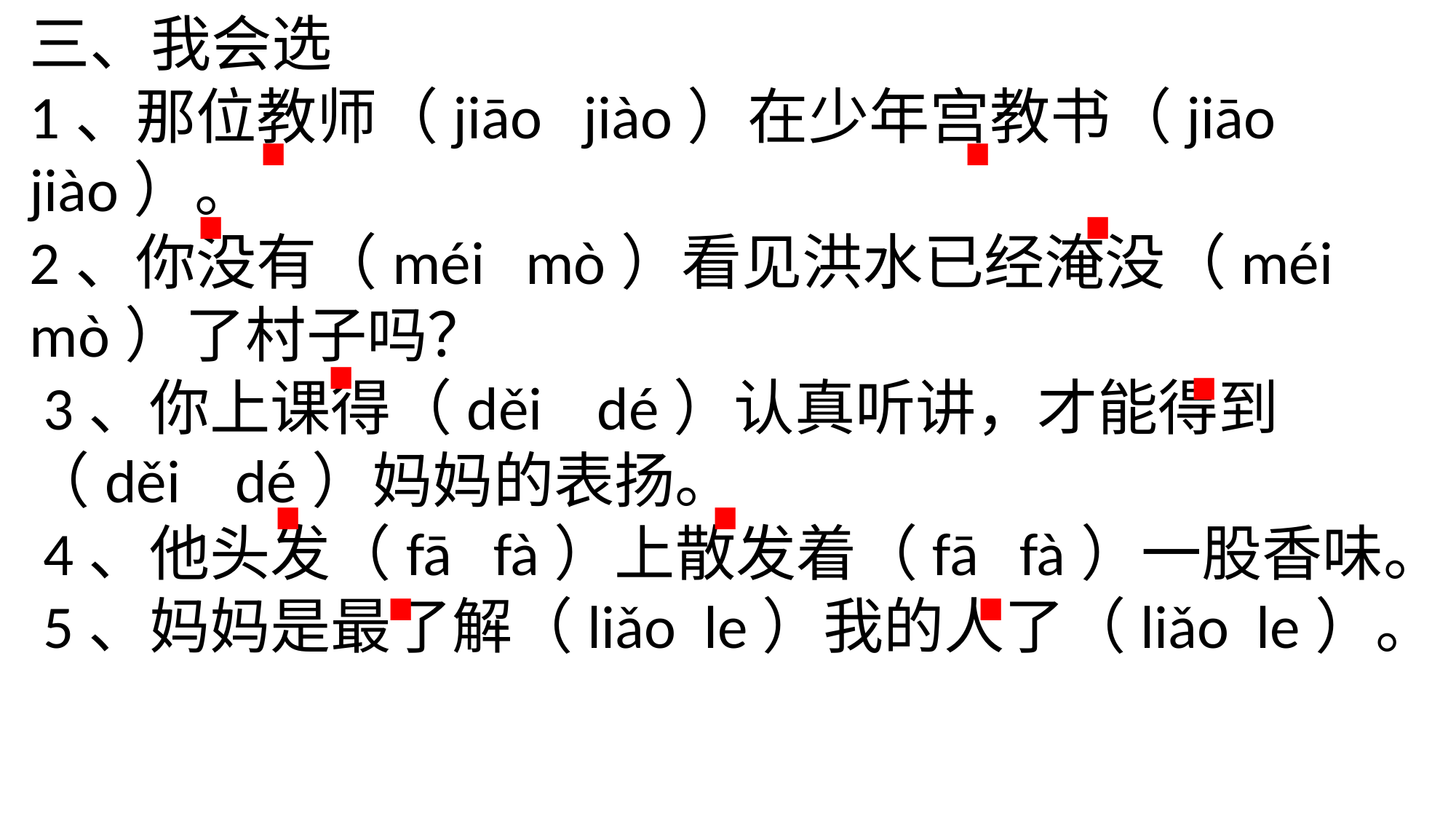

三、我会选
1、那位教师（jiāo   jiào）在少年宫教书（jiāo   jiào）。
2、你没有（méi   mò）看见洪水已经淹没（méi   mò）了村子吗？
 3、你上课得（děi    dé）认真听讲，才能得到（děi    dé）妈妈的表扬。
 4、他头发（fā   fà）上散发着（fā   fà）一股香味。
 5、妈妈是最了解（liǎo  le）我的人了（liǎo  le）。
.
.
.
.
.
.
.
.
.
.